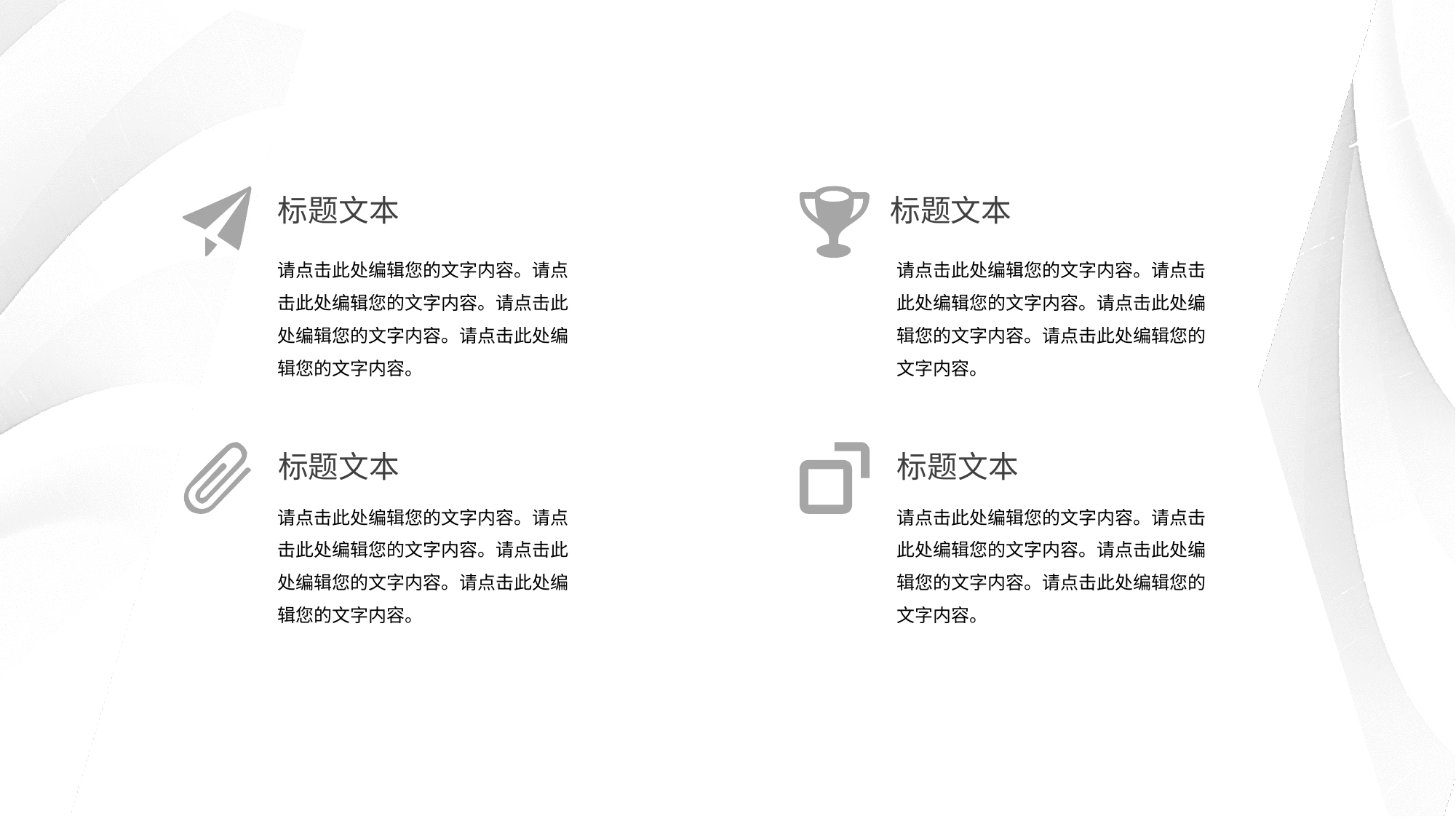

标题文本
请点击此处编辑您的文字内容。请点击此处编辑您的文字内容。请点击此处编辑您的文字内容。请点击此处编辑您的文字内容。

标题文本
请点击此处编辑您的文字内容。请点击此处编辑您的文字内容。请点击此处编辑您的文字内容。请点击此处编辑您的文字内容。
标题文本
请点击此处编辑您的文字内容。请点击此处编辑您的文字内容。请点击此处编辑您的文字内容。请点击此处编辑您的文字内容。

标题文本
请点击此处编辑您的文字内容。请点击此处编辑您的文字内容。请点击此处编辑您的文字内容。请点击此处编辑您的文字内容。